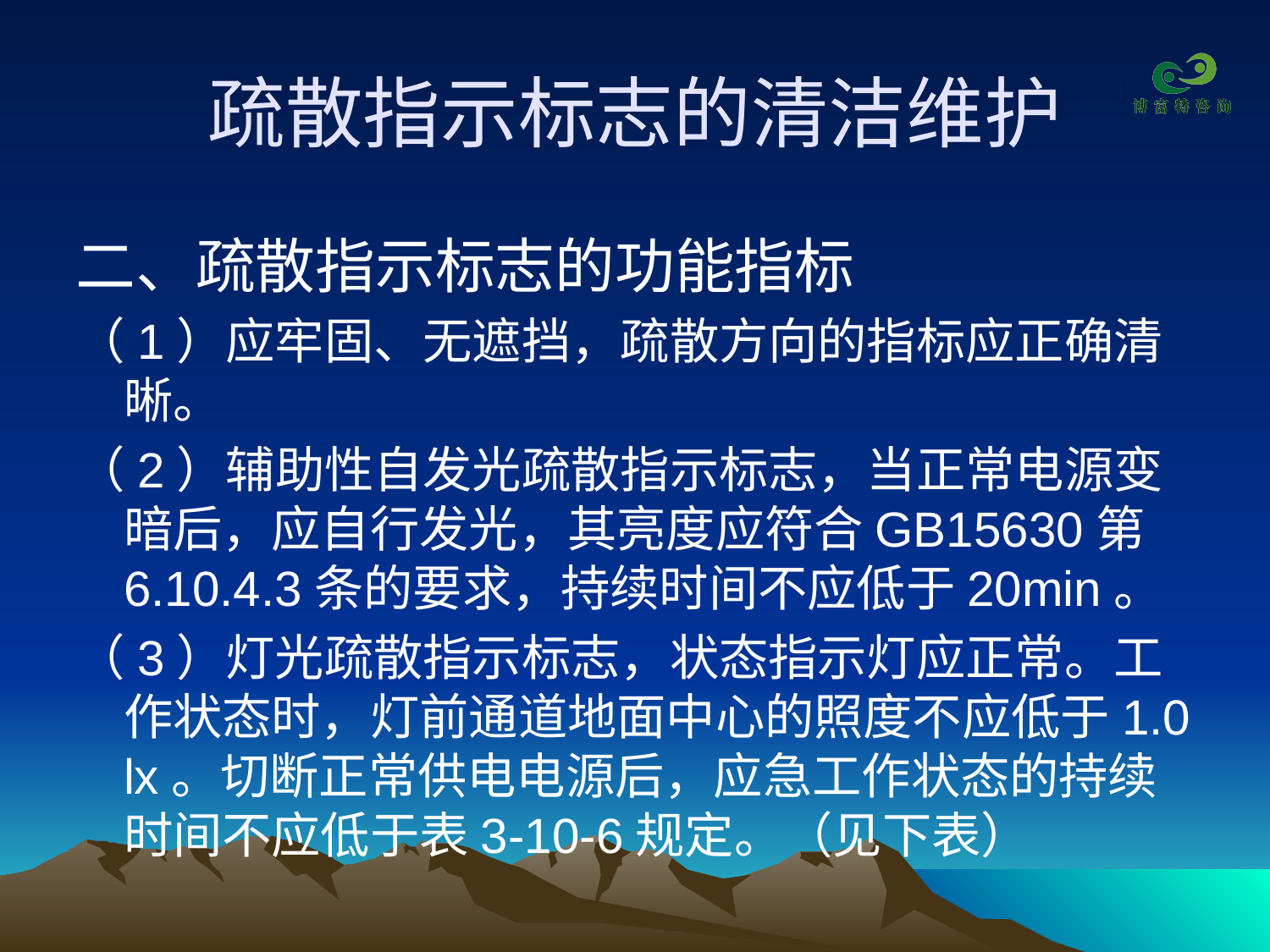

# 疏散指示标志的清洁维护
二、疏散指示标志的功能指标
（1）应牢固、无遮挡，疏散方向的指标应正确清晰。
（2）辅助性自发光疏散指示标志，当正常电源变暗后，应自行发光，其亮度应符合GB15630第6.10.4.3条的要求，持续时间不应低于20min。
（3）灯光疏散指示标志，状态指示灯应正常。工作状态时，灯前通道地面中心的照度不应低于1.0 lx。切断正常供电电源后，应急工作状态的持续时间不应低于表3-10-6规定。（见下表）